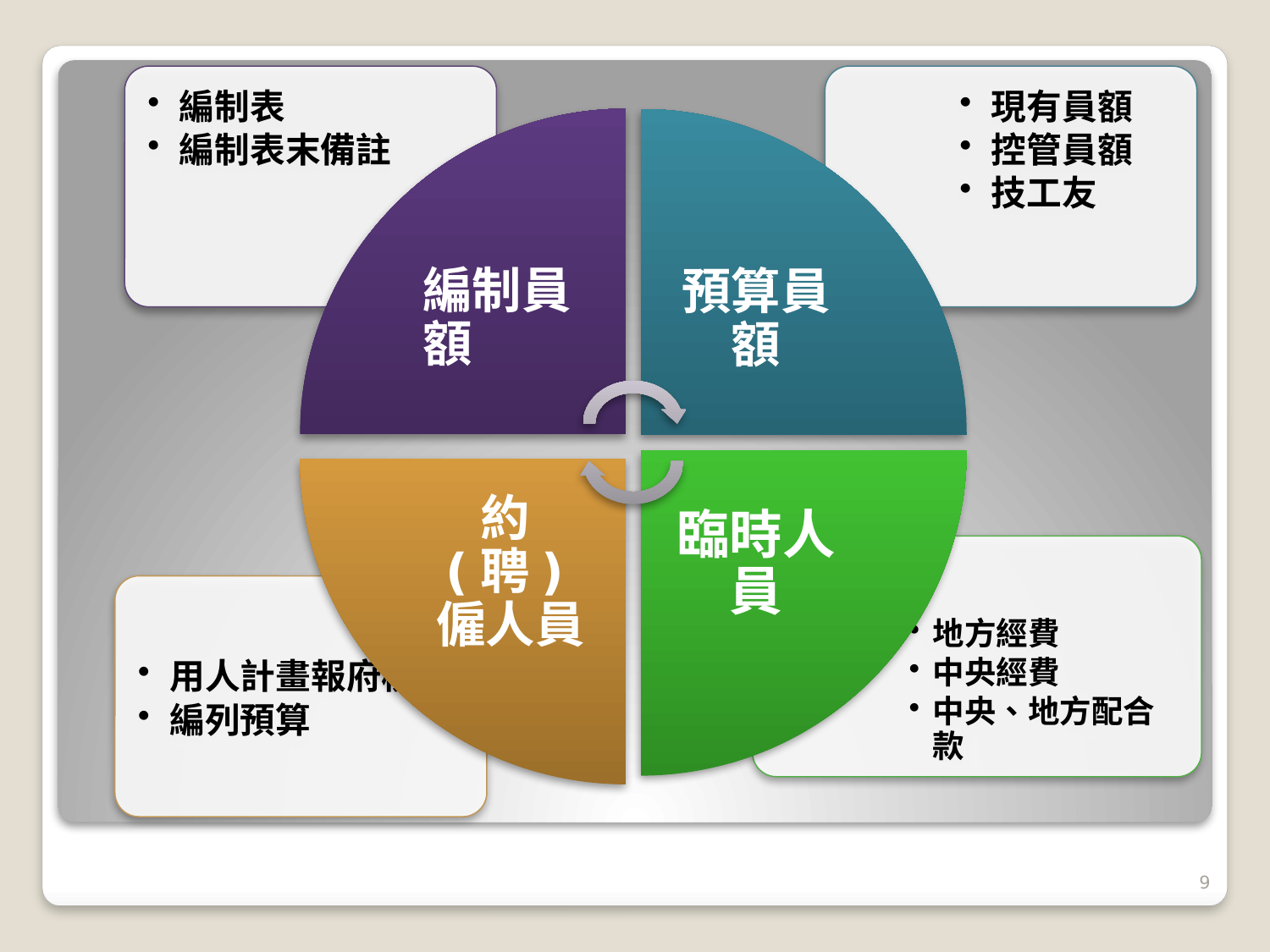

地方經費
中央經費
中央、地方配合款
用人計畫報府核備
編列預算
現有員額
控管員額
技工友
編制表
編制表末備註
編制員額
預算員額
臨時人員
約(聘)僱人員
#
9